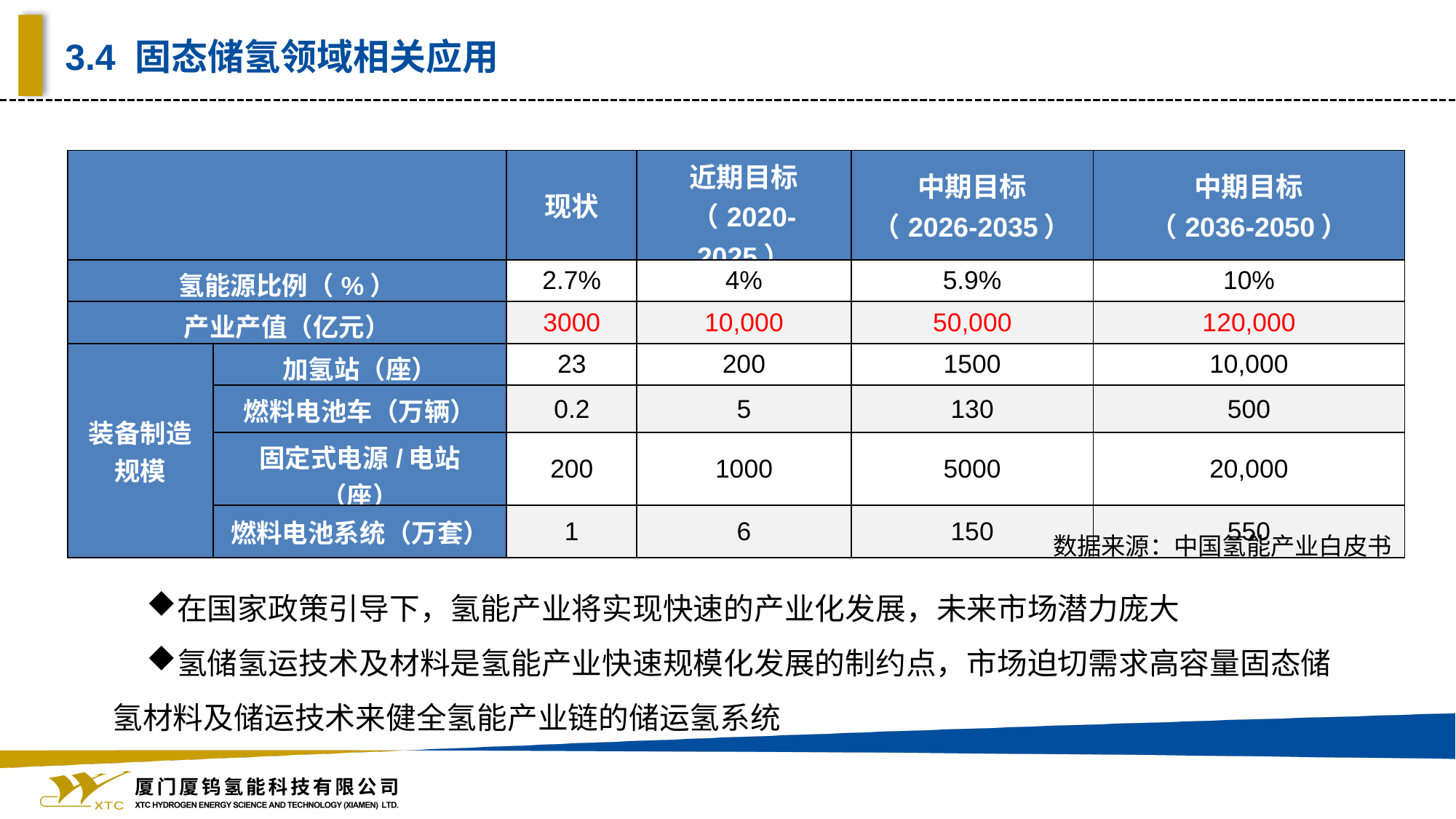

3.4 固态储氢领域相关应用
|  |  | 现状 | 近期目标 （2020-2025） | 中期目标 （2026-2035） | 中期目标 （2036-2050） |
| --- | --- | --- | --- | --- | --- |
| 氢能源比例（%） |  | 2.7% | 4% | 5.9% | 10% |
| 产业产值（亿元） |  | 3000 | 10,000 | 50,000 | 120,000 |
| 装备制造 规模 | 加氢站（座） | 23 | 200 | 1500 | 10,000 |
|  | 燃料电池车（万辆） | 0.2 | 5 | 130 | 500 |
|  | 固定式电源/电站（座） | 200 | 1000 | 5000 | 20,000 |
|  | 燃料电池系统（万套） | 1 | 6 | 150 | 550 |
数据来源：中国氢能产业白皮书
在国家政策引导下，氢能产业将实现快速的产业化发展，未来市场潜力庞大
氢储氢运技术及材料是氢能产业快速规模化发展的制约点，市场迫切需求高容量固态储氢材料及储运技术来健全氢能产业链的储运氢系统